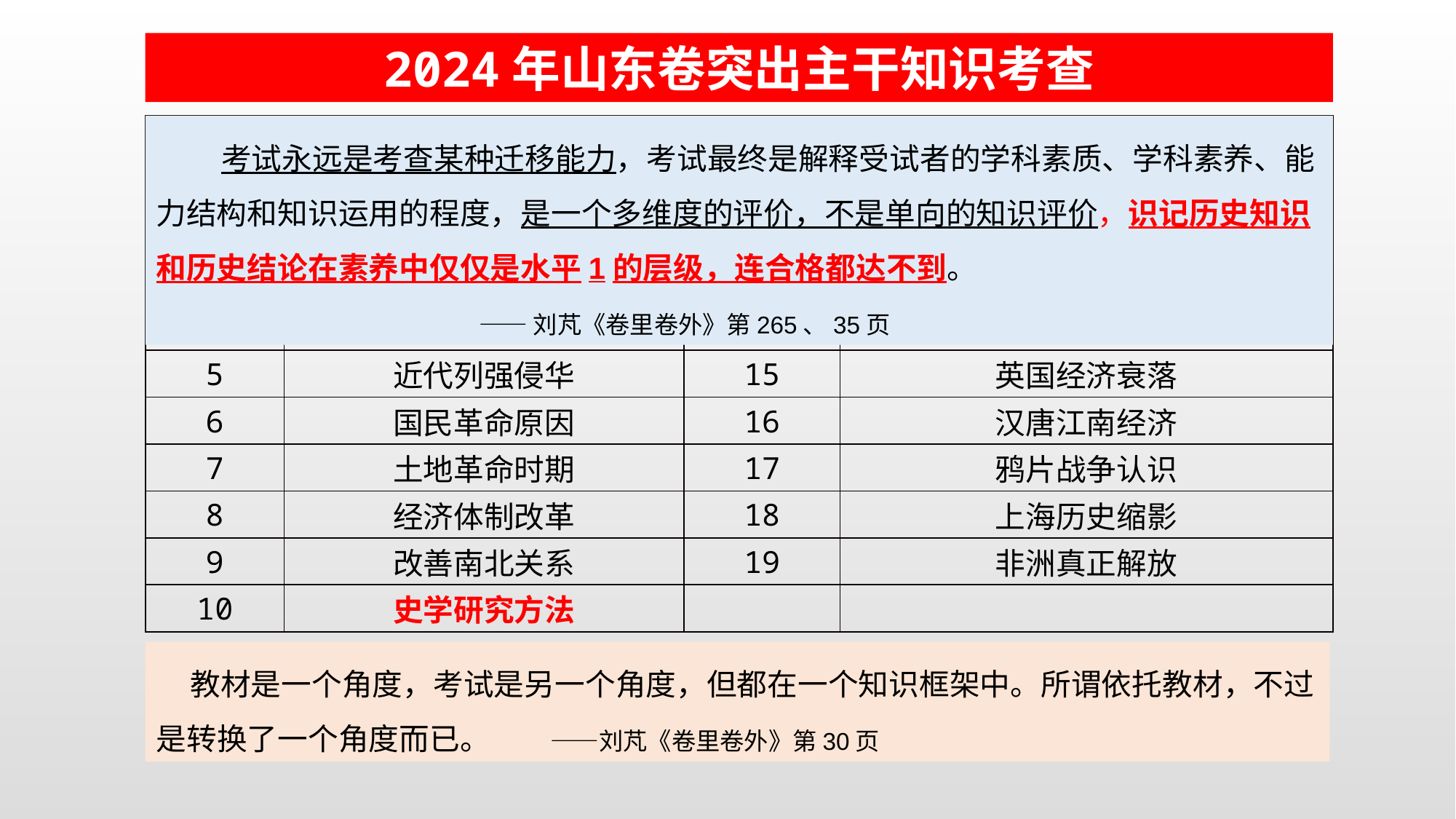

2024年山东卷突出主干知识考查
| 题号 | 考点 | 考号 | 考点 |
| --- | --- | --- | --- |
| 1 | 中国古代商业 | 11 | 中古西欧经济 |
| 2 | 春秋战国变革 | 12 | 空想社会主义 |
| 3 | 宋代阶层流动 | 13 | 战后国际关系 |
| 4 | 明清经济发展 | 14 | 美国对外战略 |
| 5 | 近代列强侵华 | 15 | 英国经济衰落 |
| 6 | 国民革命原因 | 16 | 汉唐江南经济 |
| 7 | 土地革命时期 | 17 | 鸦片战争认识 |
| 8 | 经济体制改革 | 18 | 上海历史缩影 |
| 9 | 改善南北关系 | 19 | 非洲真正解放 |
| 10 | 史学研究方法 |  |  |
         考试永远是考查某种迁移能力，考试最终是解释受试者的学科素质、学科素养、能力结构和知识运用的程度，是一个多维度的评价，不是单向的知识评价，识记历史知识和历史结论在素养中仅仅是水平1的层级，连合格都达不到。
                                                ——刘芃《卷里卷外》第265、35页
    教材是一个角度，考试是另一个角度，但都在一个知识框架中。所谓依托教材，不过是转换了一个角度而已。         ——刘芃《卷里卷外》第30页